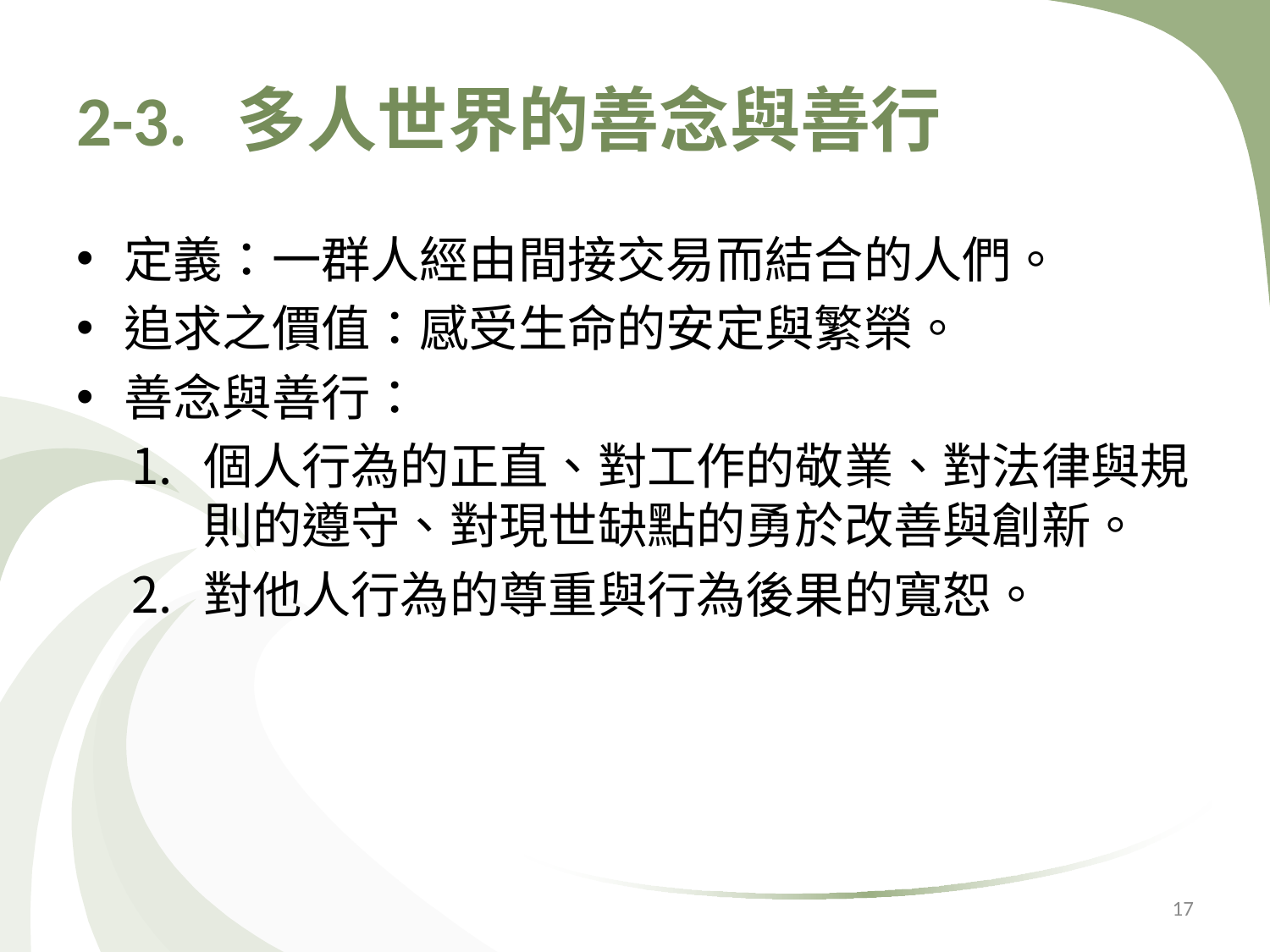

# 2-3.  多人世界的善念與善行
定義：一群人經由間接交易而結合的人們。
追求之價值：感受生命的安定與繁榮。
善念與善行：
個人行為的正直、對工作的敬業、對法律與規則的遵守、對現世缺點的勇於改善與創新。
對他人行為的尊重與行為後果的寬恕。

17